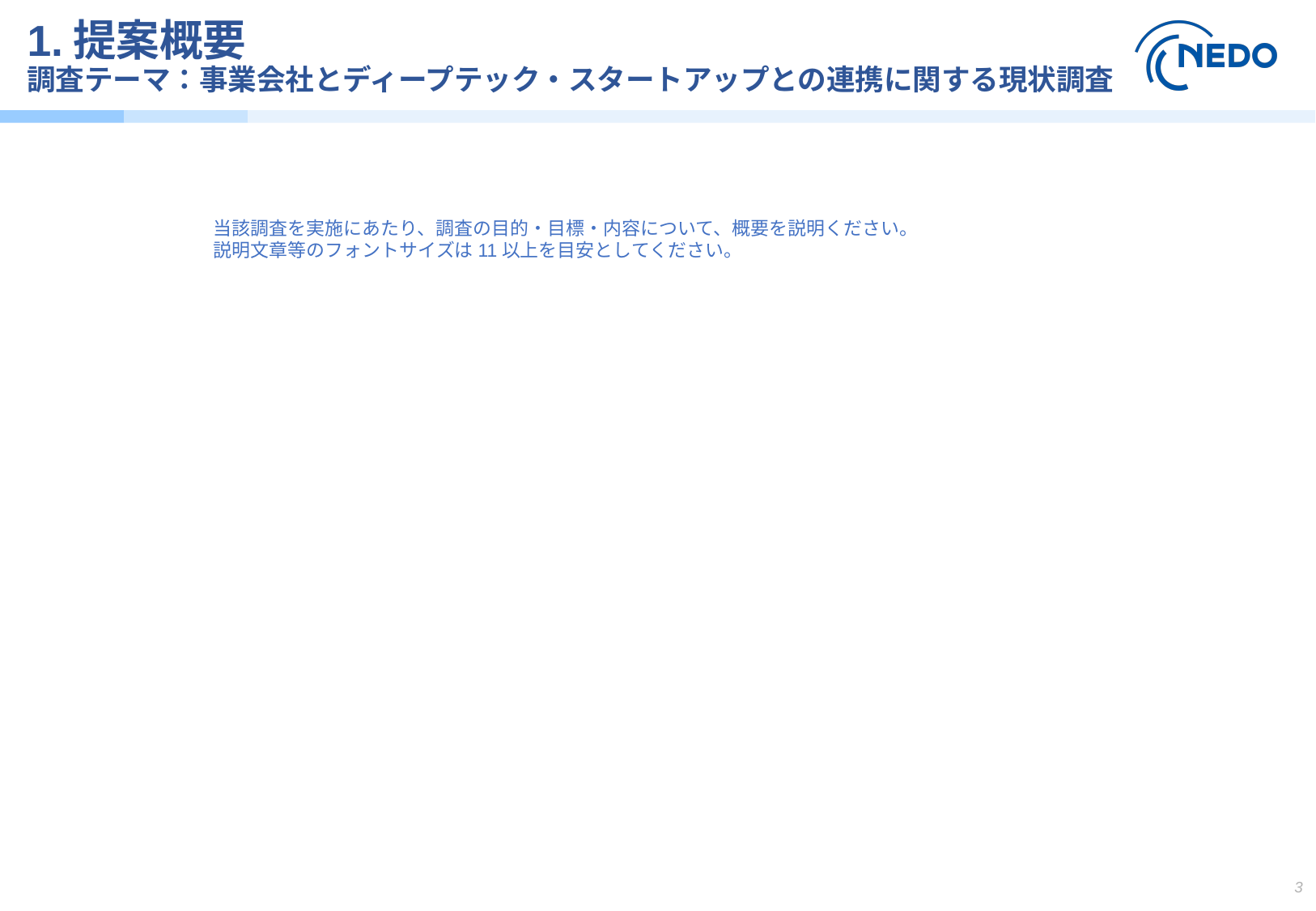

# 1.提案概要 調査テーマ：事業会社とディープテック・スタートアップとの連携に関する現状調査
当該調査を実施にあたり、調査の目的・目標・内容について、概要を説明ください。
説明文章等のフォントサイズは11以上を目安としてください。
3